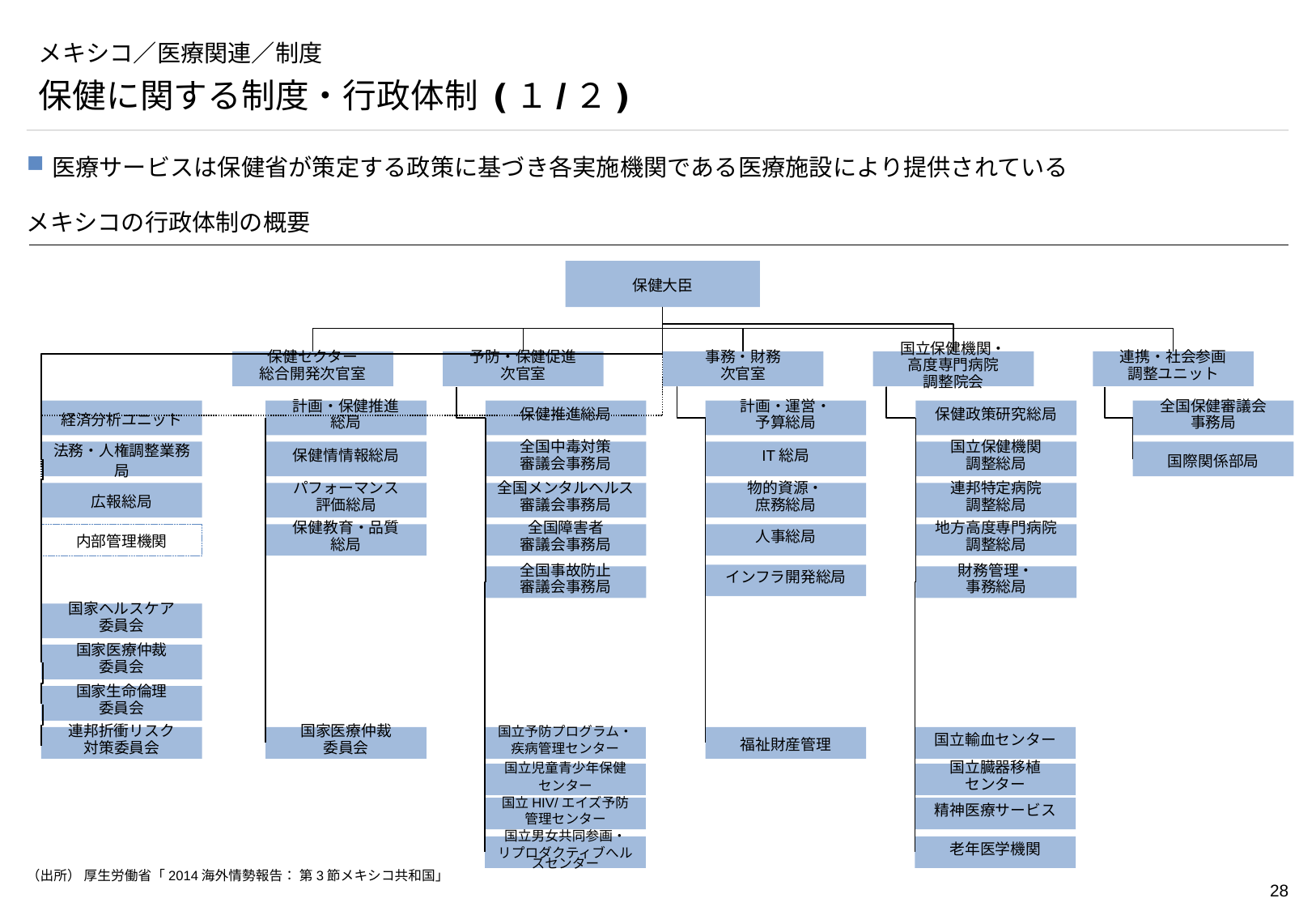

# メキシコ／医療関連／制度
保健に関する制度・行政体制 (１/２)
医療サービスは保健省が策定する政策に基づき各実施機関である医療施設により提供されている
メキシコの行政体制の概要
保健大臣
保健セクター
総合開発次官室
予防・保健促進
次官室
事務・財務
次官室
国立保健機関・
高度専門病院
調整院会
連携・社会参画
調整ユニット
経済分析ユニット
計画・保健推進
総局
保健推進総局
計画・運営・
予算総局
保健政策研究総局
全国保健審議会
事務局
法務・人権調整業務局
保健情情報総局
全国中毒対策
審議会事務局
IT総局
国立保健機関
調整総局
国際関係部局
広報総局
パフォーマンス
評価総局
全国メンタルヘルス
審議会事務局
物的資源・
庶務総局
連邦特定病院
調整総局
内部管理機関
保健教育・品質
総局
全国障害者
審議会事務局
人事総局
地方高度専門病院
調整総局
インフラ開発総局
財務管理・
事務総局
全国事故防止
審議会事務局
国家ヘルスケア
委員会
国家医療仲裁
委員会
国家生命倫理
委員会
連邦折衝リスク
対策委員会
国家医療仲裁
委員会
国立予防プログラム・
疾病管理センター
福祉財産管理
国立輸血センター
国立児童青少年保健
センター
国立臓器移植
センター
国立HIV/エイズ予防
管理センター
精神医療サービス
国立男女共同参画・
リプロダクティブへルスセンター
老年医学機関
（出所） 厚生労働省「2014海外情勢報告： 第3節メキシコ共和国」